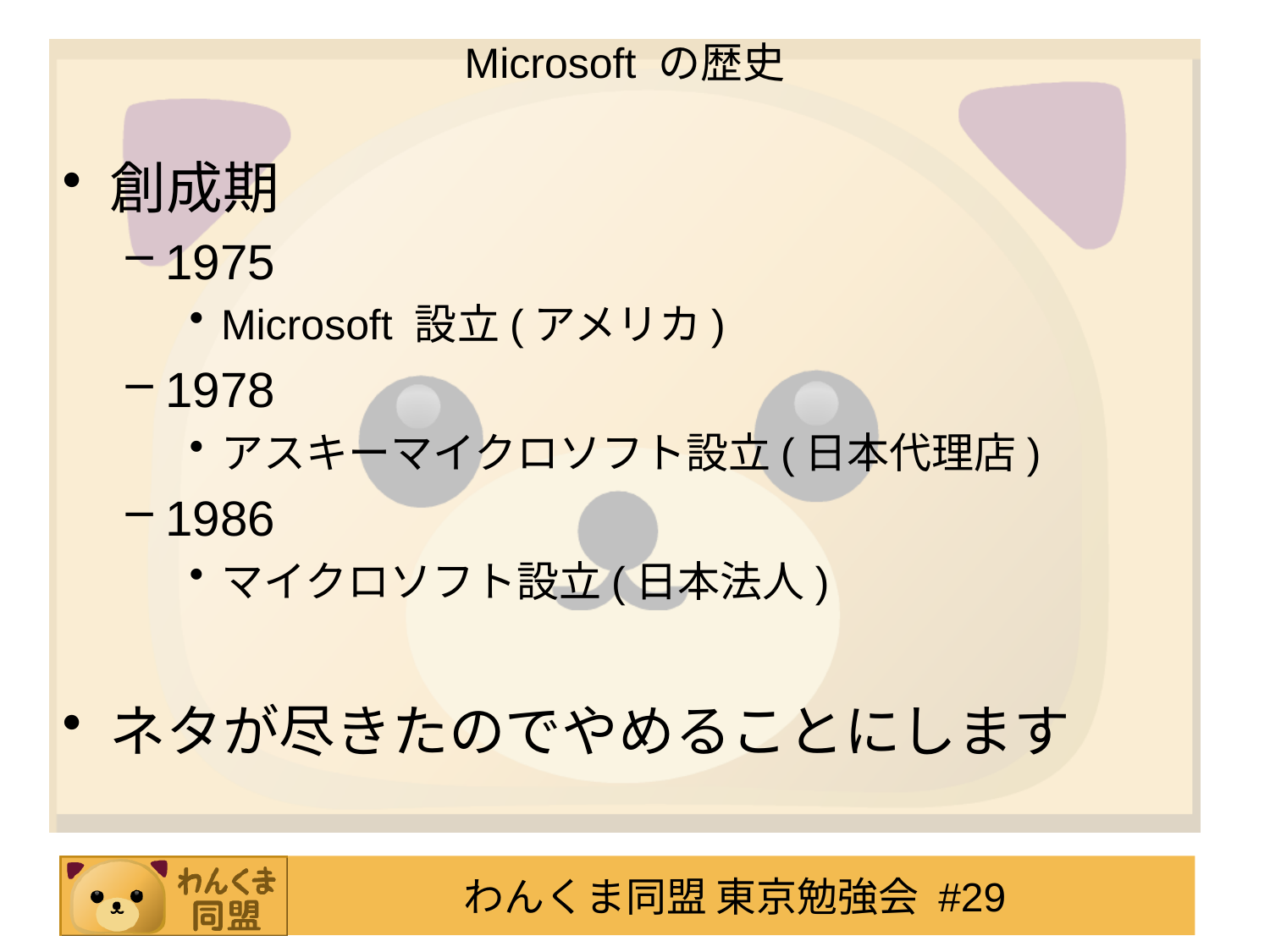

# Microsoft の歴史
創成期
1975
Microsoft 設立(アメリカ)
1978
アスキーマイクロソフト設立(日本代理店)
1986
マイクロソフト設立(日本法人)

ネタが尽きたのでやめることにします